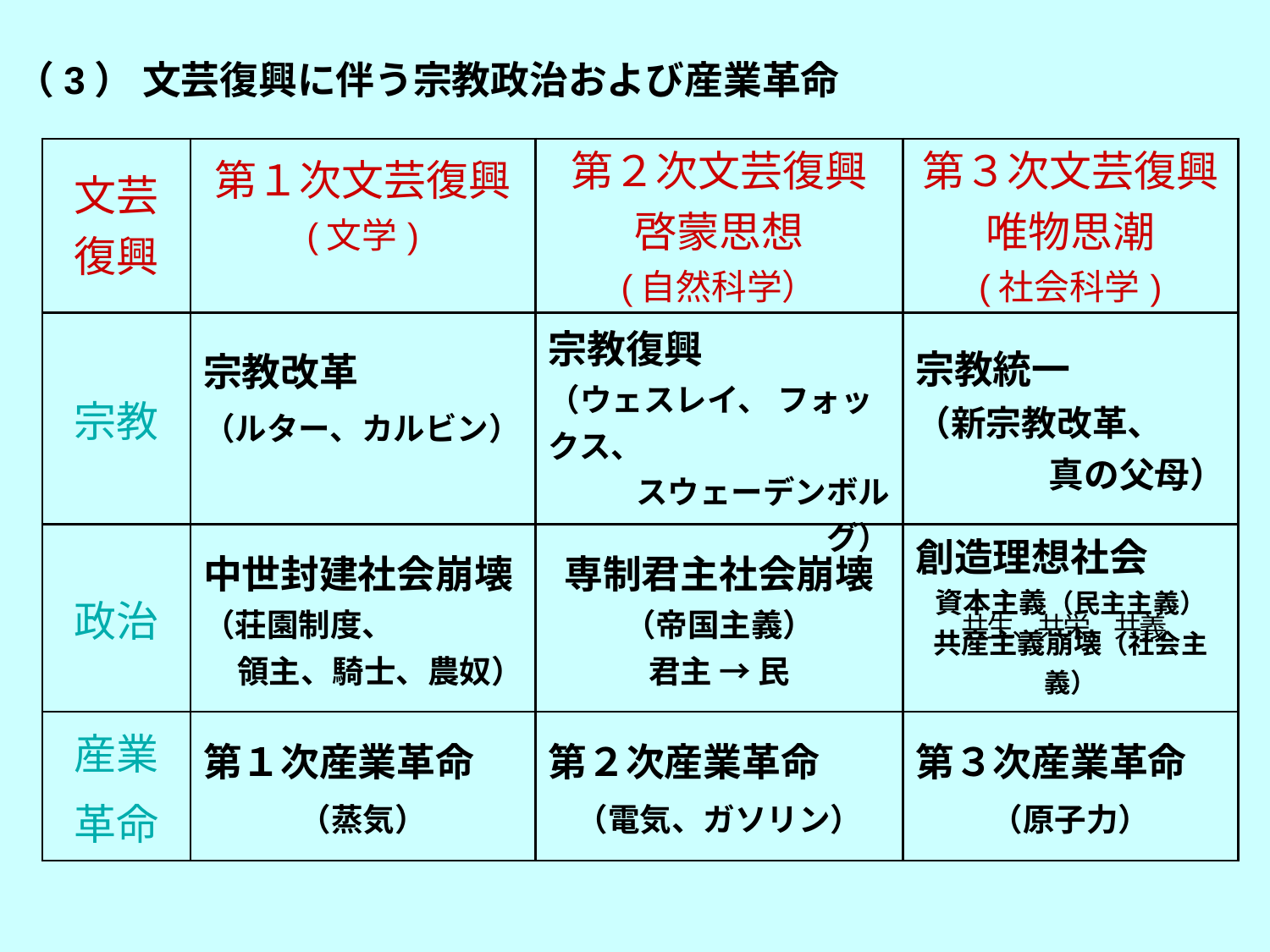

（3） 文芸復興に伴う宗教政治および産業革命
| 文芸 復興 | 第１次文芸復興 (文学) | 第２次文芸復興 啓蒙思想 (自然科学） | 第３次文芸復興 唯物思潮 (社会科学) |
| --- | --- | --- | --- |
| 宗教 | 宗教改革 （ルター、カルビン） | 宗教復興 （ウェスレイ、 フォックス、 スウェーデンボルグ） | 宗教統一 （新宗教改革、 真の父母） |
| 政治 | 中世封建社会崩壊（荘園制度、 領主、騎士、農奴） | 専制君主社会崩壊（帝国主義） 君主 → 民 | 創造理想社会 資本主義（民主主義） 共産主義崩壊（社会主義） |
| 産業 革命 | 第１次産業革命 （蒸気） | 第２次産業革命 （電気、ガソリン） | 第３次産業革命 （原子力） |
共生、共栄、共義